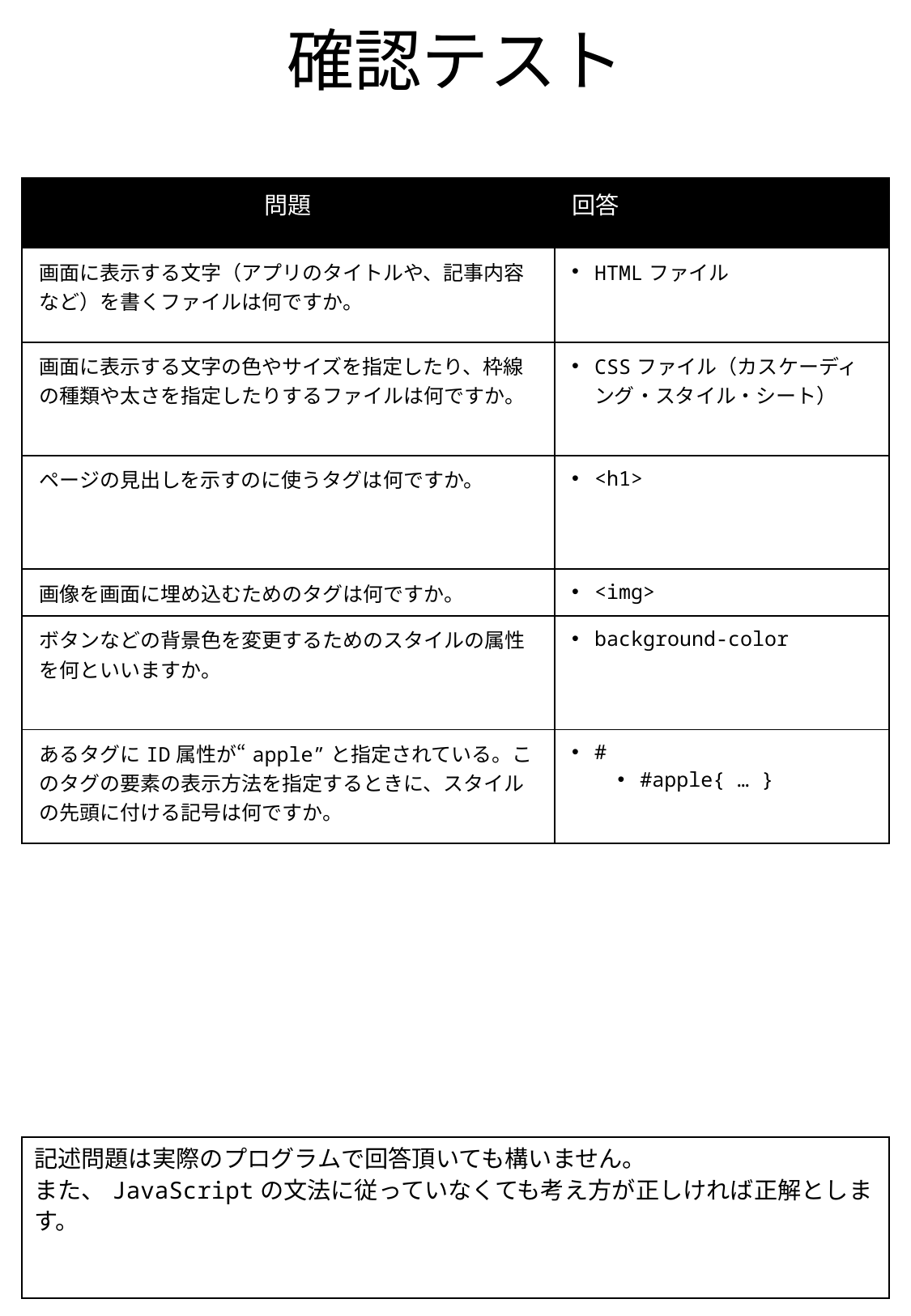

# 確認テスト
| 問題 | 回答 |
| --- | --- |
| 画面に表示する文字（アプリのタイトルや、記事内容など）を書くファイルは何ですか。 | HTMLファイル |
| 画面に表示する文字の色やサイズを指定したり、枠線の種類や太さを指定したりするファイルは何ですか。 | CSSファイル（カスケーディング・スタイル・シート） |
| ページの見出しを示すのに使うタグは何ですか。 | <h1> |
| 画像を画面に埋め込むためのタグは何ですか。 | <img> |
| ボタンなどの背景色を変更するためのスタイルの属性を何といいますか。 | background-color |
| あるタグにID属性が“apple”と指定されている。このタグの要素の表示方法を指定するときに、スタイルの先頭に付ける記号は何ですか。 | # #apple{ … } |
記述問題は実際のプログラムで回答頂いても構いません。
また、JavaScriptの文法に従っていなくても考え方が正しければ正解とします。